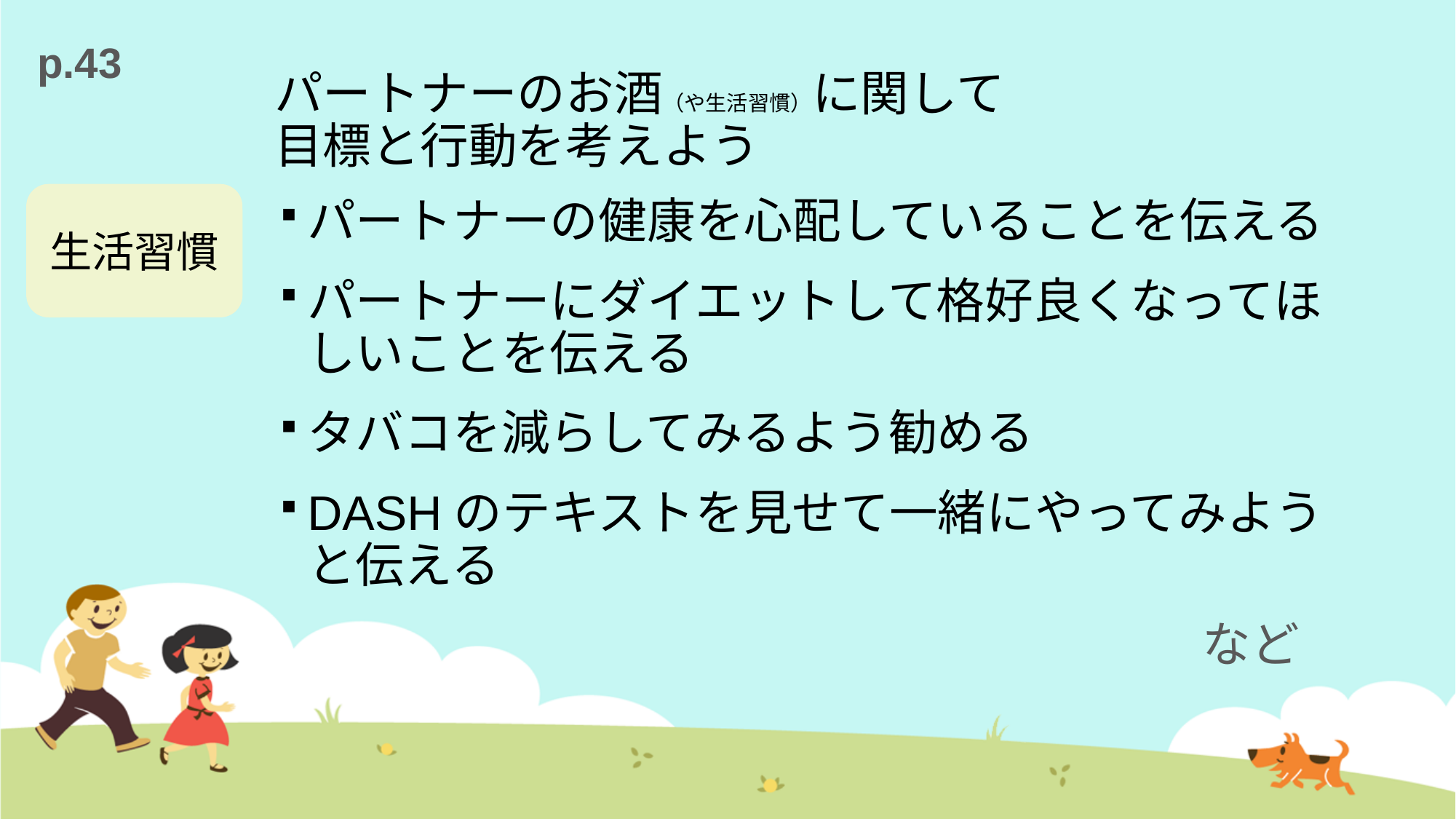

p.43
# パートナーのお酒（や生活習慣）に関して 目標と行動を考えよう
生活習慣
パートナーの健康を心配していることを伝える
パートナーにダイエットして格好良くなってほしいことを伝える
タバコを減らしてみるよう勧める
DASHのテキストを見せて一緒にやってみようと伝える
　　　　　　　　　　　　　　　　　　　など